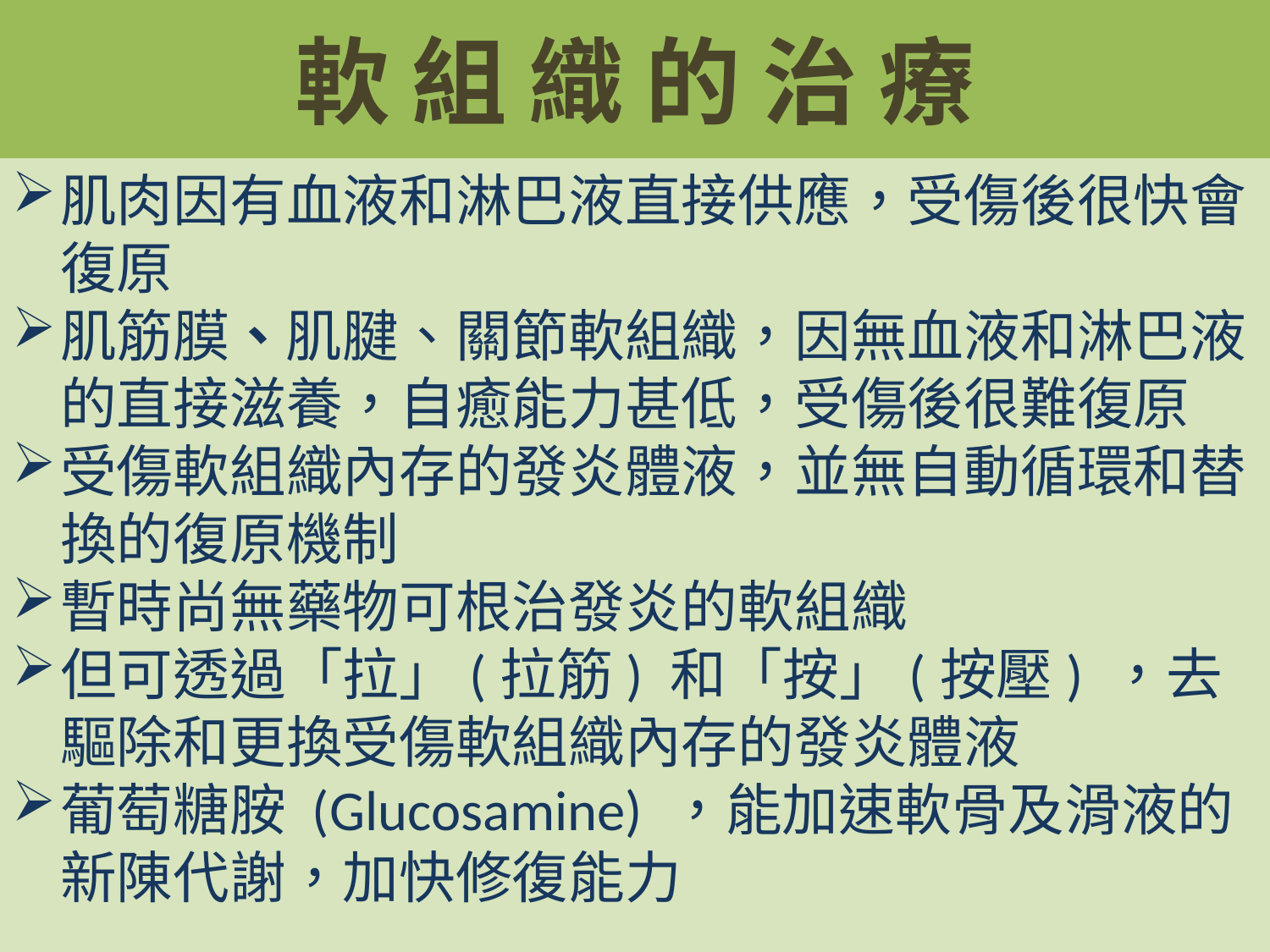

# 軟 組 織 的 治 療
肌肉因有血液和淋巴液直接供應，受傷後很快會復原
肌筋膜、肌腱、關節軟組織，因無血液和淋巴液的直接滋養，自癒能力甚低，受傷後很難復原
受傷軟組織內存的發炎體液，並無自動循環和替換的復原機制
暫時尚無藥物可根治發炎的軟組織
但可透過「拉」(拉筋) 和「按」(按壓) ，去驅除和更換受傷軟組織內存的發炎體液
葡萄糖胺 (Glucosamine) ，能加速軟骨及滑液的新陳代謝，加快修復能力